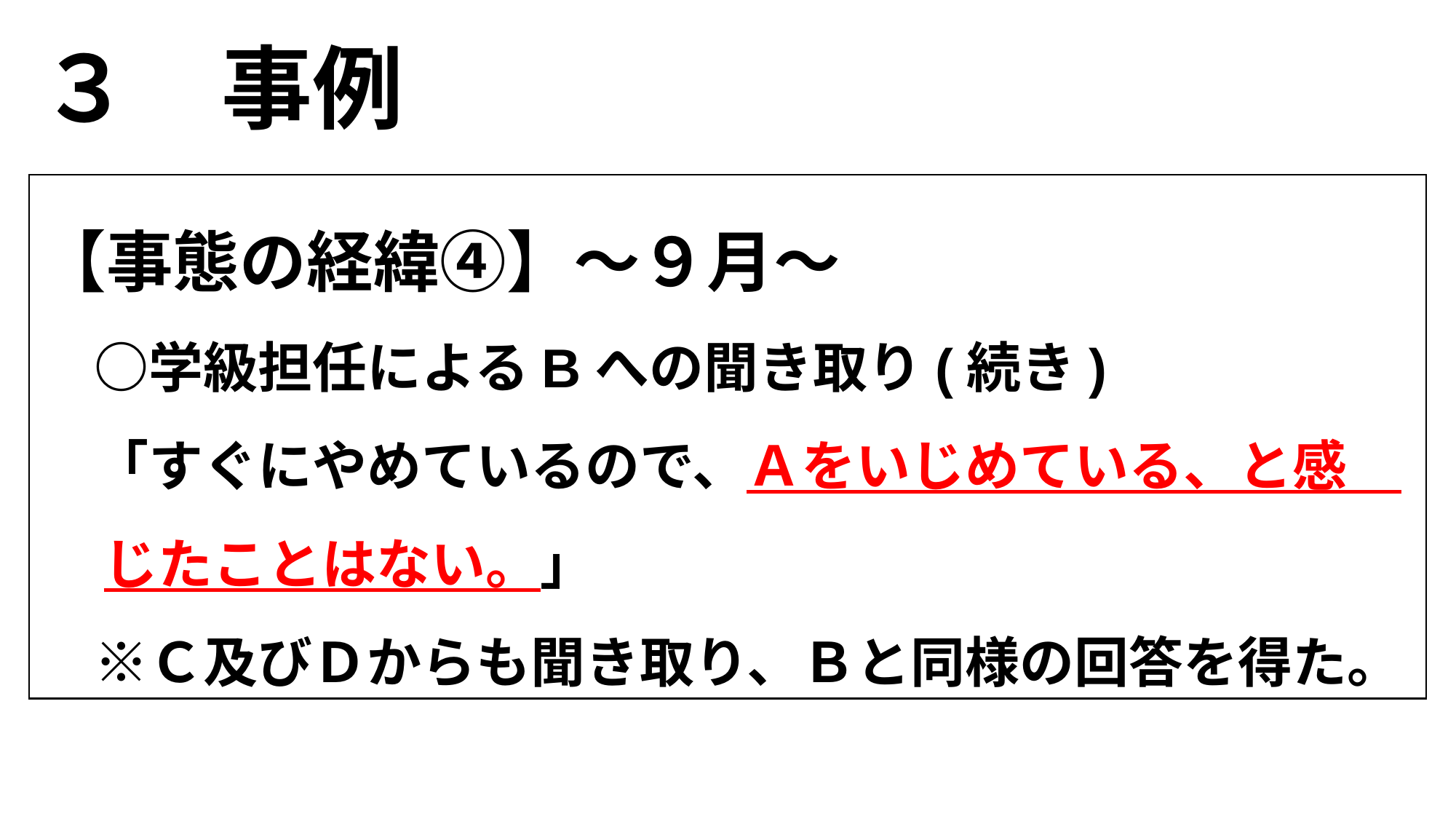

# ３　事例
【事態の経緯④】～９月～
　○学級担任によるBへの聞き取り(続き)
　「すぐにやめているので、Ａをいじめている、と感　じたことはない。」
　※Ｃ及びＤからも聞き取り、Ｂと同様の回答を得た。